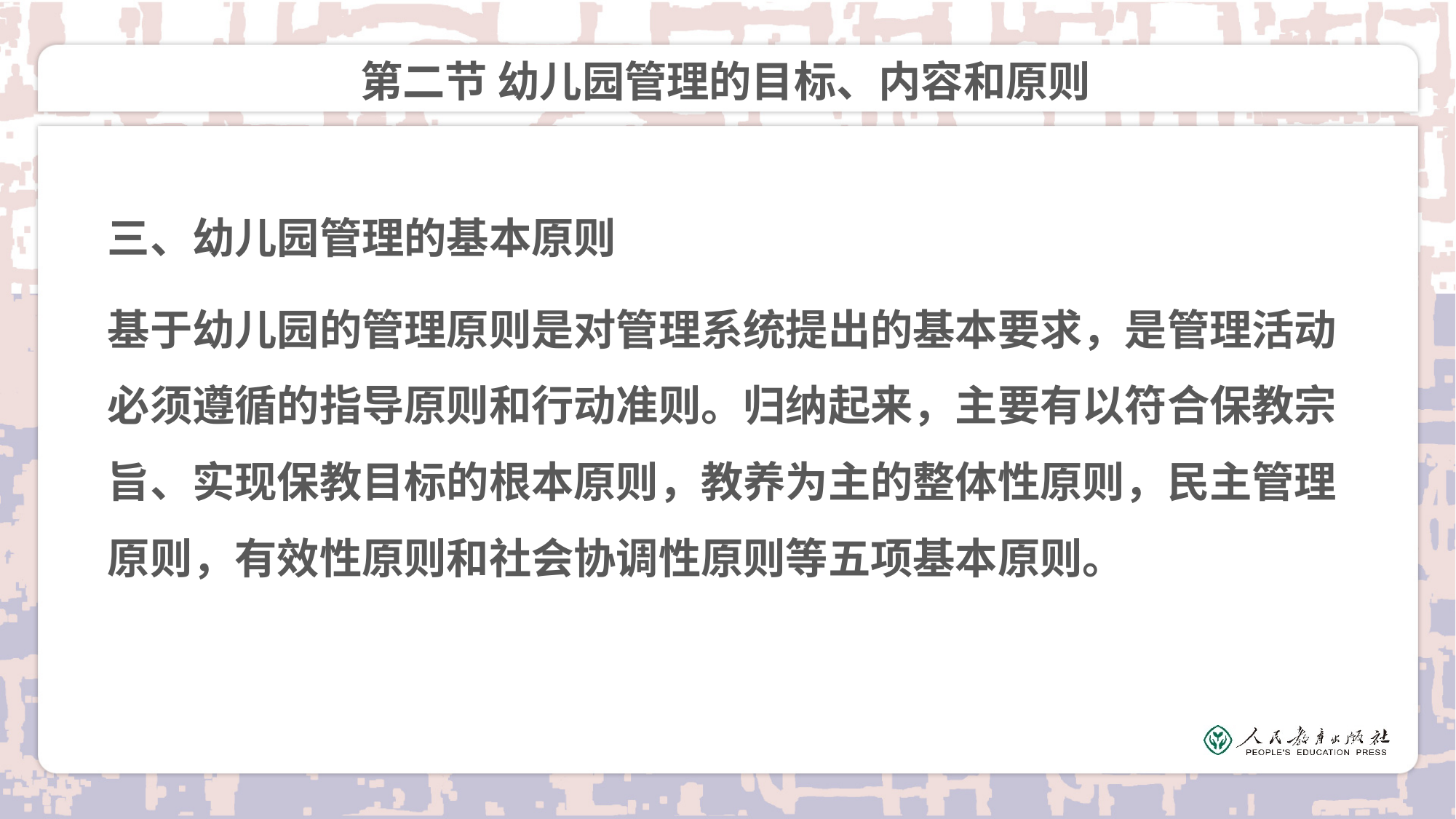

# 第二节 幼儿园管理的目标、内容和原则
三、幼儿园管理的基本原则
基于幼儿园的管理原则是对管理系统提出的基本要求，是管理活动必须遵循的指导原则和行动准则。归纳起来，主要有以符合保教宗旨、实现保教目标的根本原则，教养为主的整体性原则，民主管理原则，有效性原则和社会协调性原则等五项基本原则。